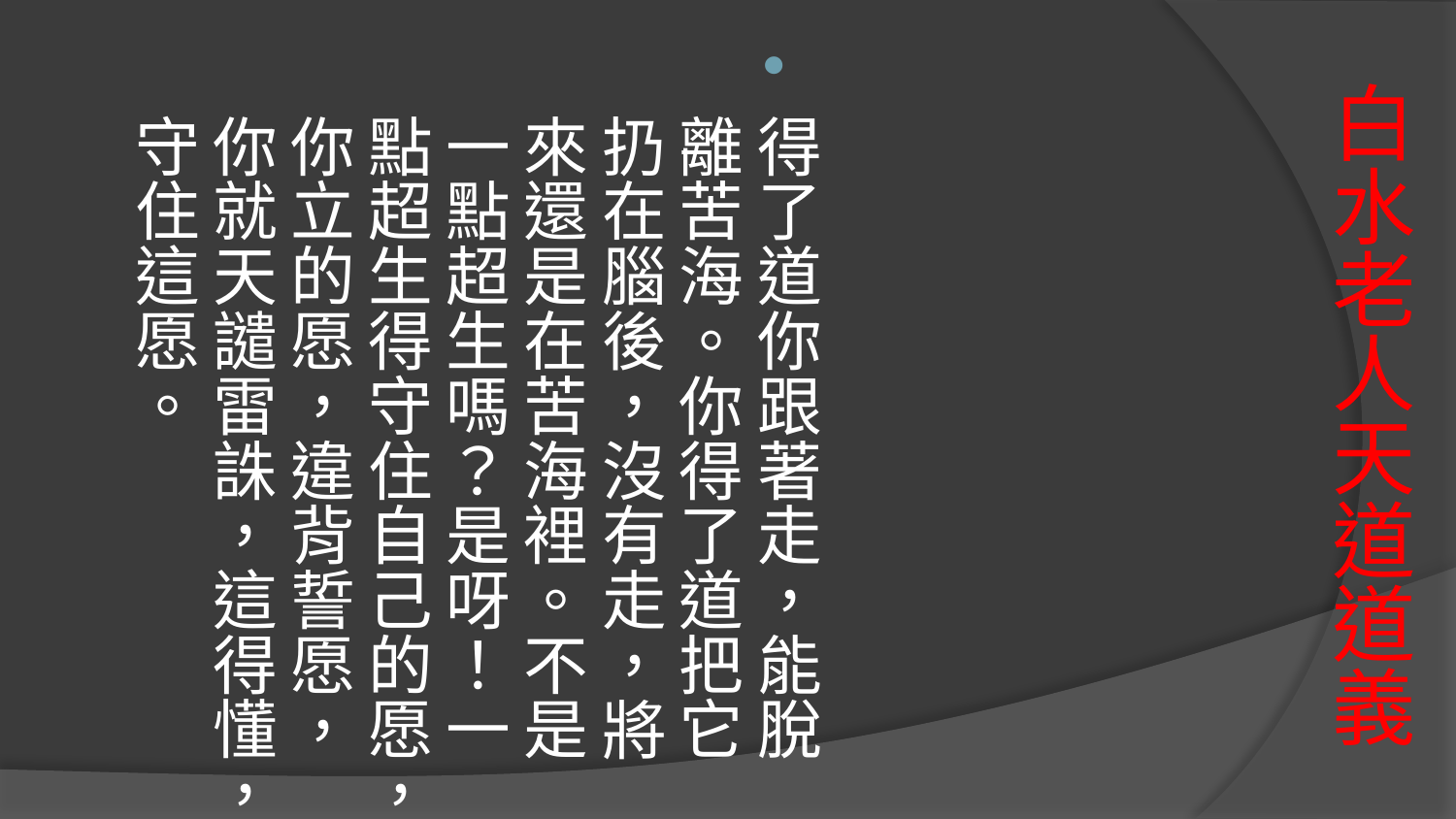

得了道你跟著走，能脫離苦海。你得了道把它扔在腦後，沒有走，將來還是在苦海裡。不是一點超生嗎？是呀！一點超生得守住自己的愿，你立的愿，違背誓愿，你就天譴雷誅，這得懂，守住這愿。

# 白水老人天道道義